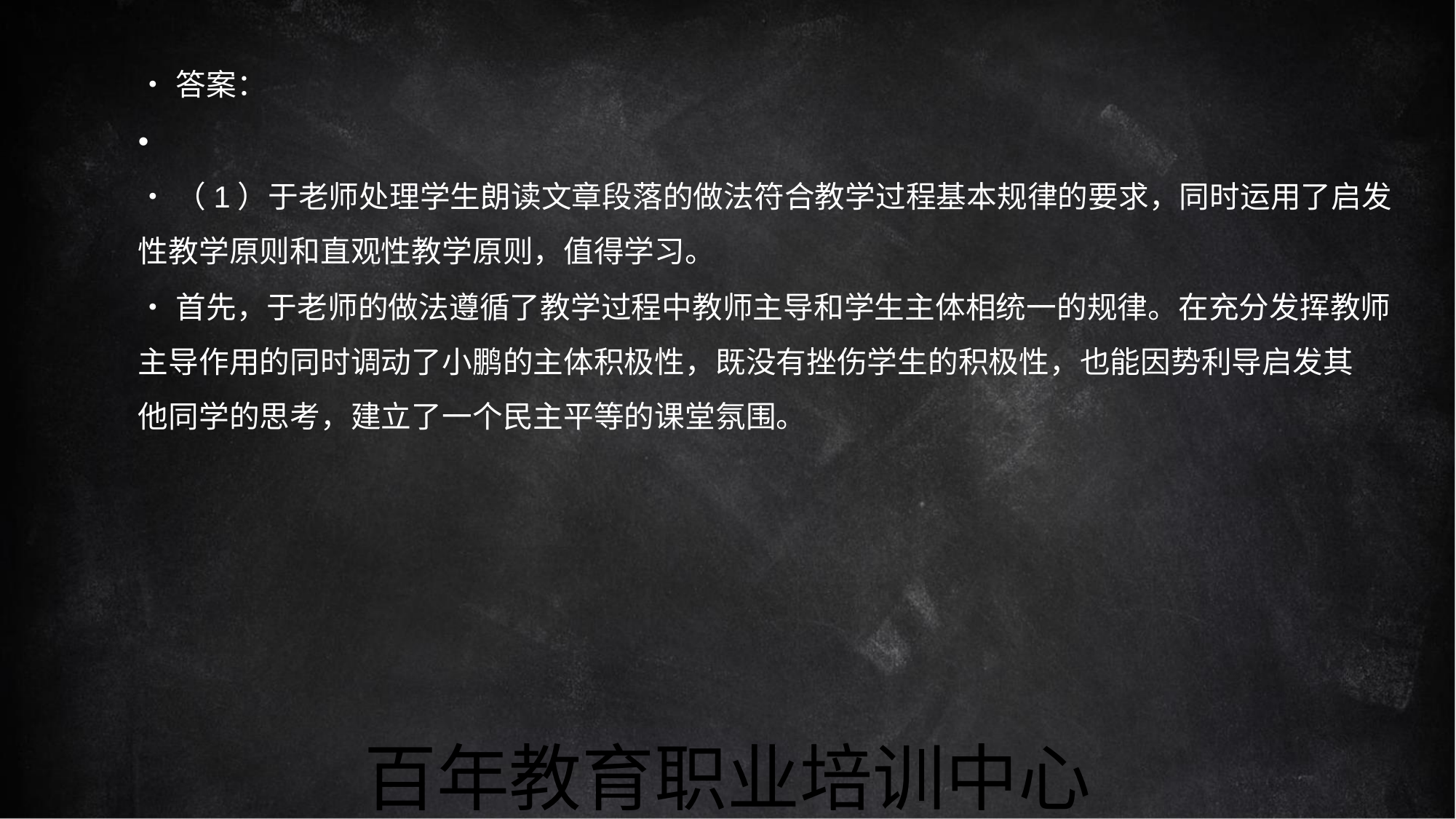

•答案：
•
•（1）于老师处理学生朗读文章段落的做法符合教学过程基本规律的要求，同时运用了启发
性教学原则和直观性教学原则，值得学习。
•首先，于老师的做法遵循了教学过程中教师主导和学生主体相统一的规律。在充分发挥教师
主导作用的同时调动了小鹏的主体积极性，既没有挫伤学生的积极性，也能因势利导启发其
他同学的思考，建立了一个民主平等的课堂氛围。
百年教育职业培训中心